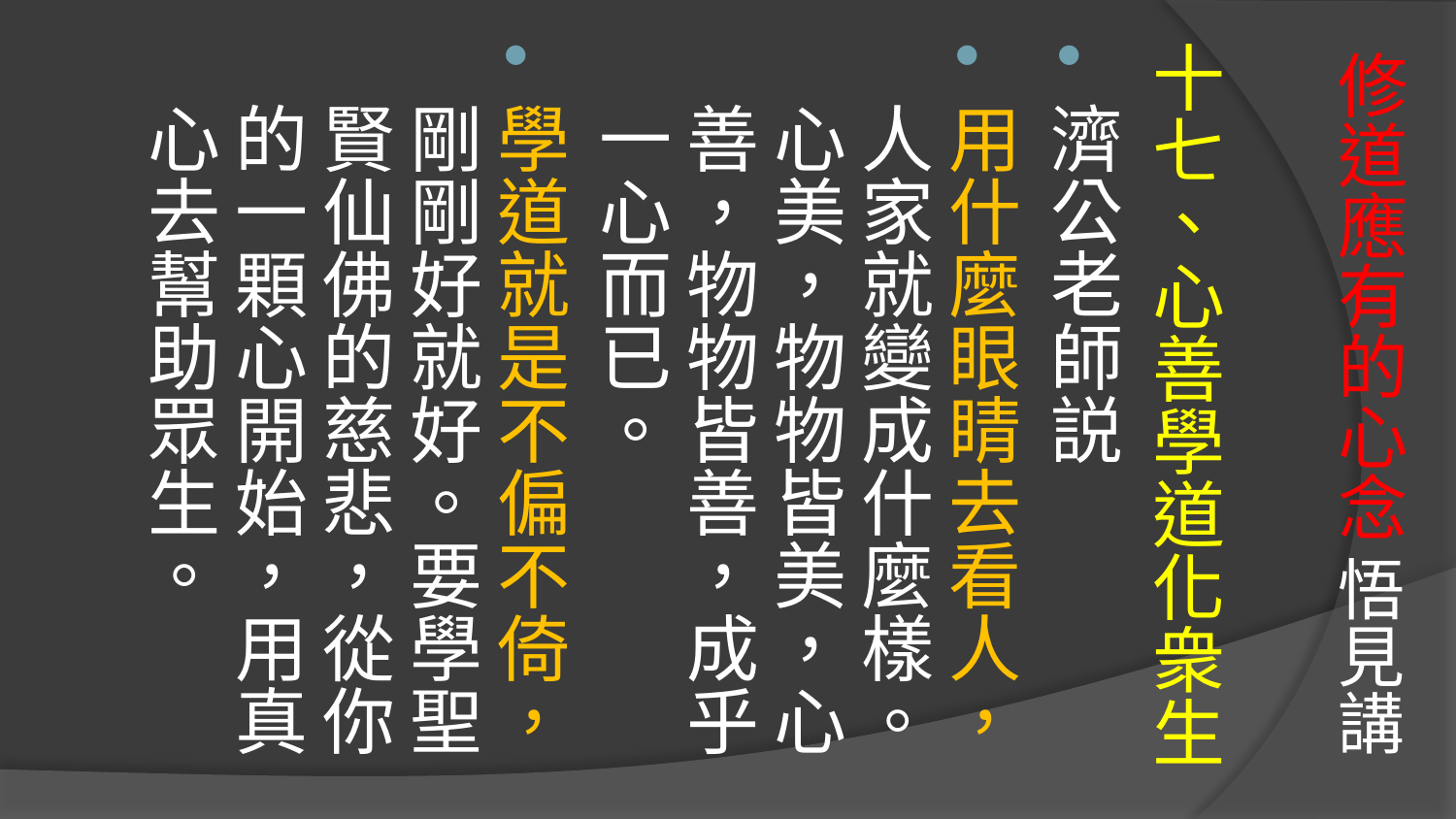

# 修道應有的心念 悟見講
十七、心善學道化衆生
濟公老師説
用什麼眼睛去看人，人家就變成什麼樣。心美，物物皆美，心善，物物皆善，成乎一心而已。
學道就是不偏不倚，剛剛好就好。要學聖賢仙佛的慈悲，從你的一顆心開始，用真心去幫助眾生。